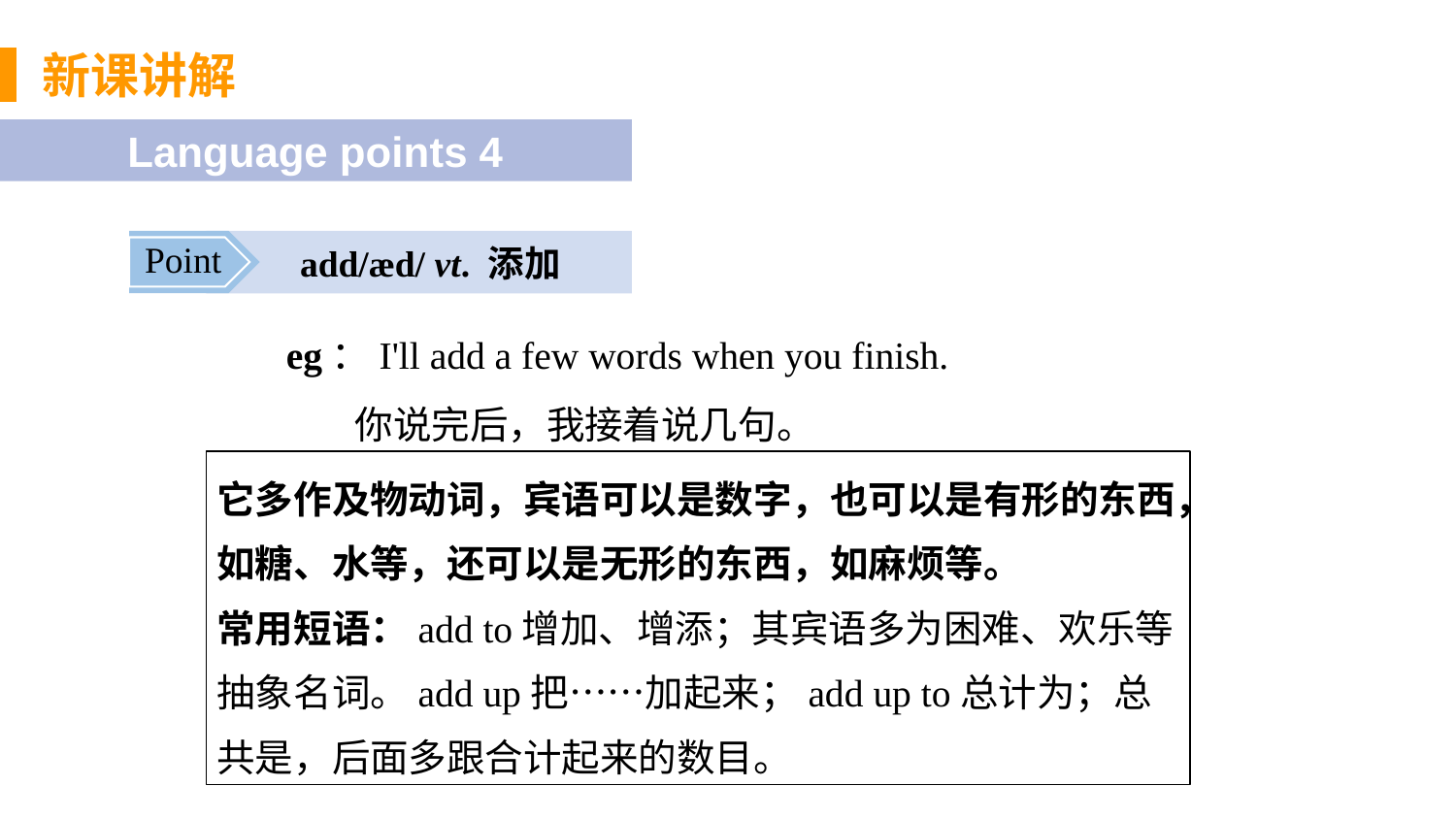

新课讲解

Language points 4

         add/æd/ vt. 添加

Point

eg：I'll add a few words when you finish.
       你说完后，我接着说几句。
它多作及物动词，宾语可以是数字，也可以是有形的东西，如糖、水等，还可以是无形的东西，如麻烦等。
常用短语：add to增加、增添；其宾语多为困难、欢乐等抽象名词。add up把……加起来；add up to总计为；总共是，后面多跟合计起来的数目。